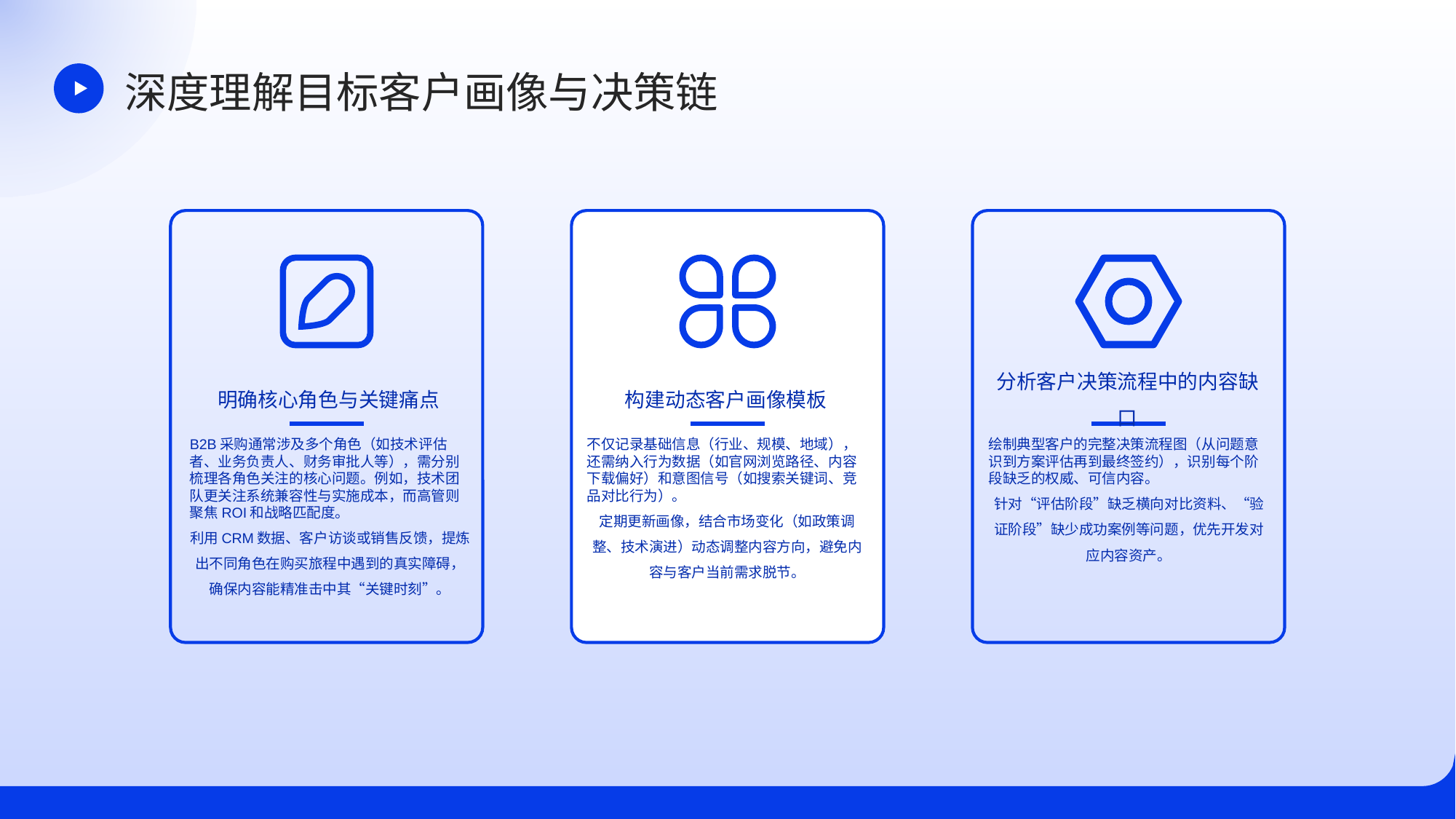

深度理解目标客户画像与决策链

明确核心角色与关键痛点
构建动态客户画像模板
分析客户决策流程中的内容缺口
B2B采购通常涉及多个角色（如技术评估者、业务负责人、财务审批人等），需分别梳理各角色关注的核心问题。例如，技术团队更关注系统兼容性与实施成本，而高管则聚焦ROI和战略匹配度。
利用CRM数据、客户访谈或销售反馈，提炼出不同角色在购买旅程中遇到的真实障碍，确保内容能精准击中其“关键时刻”。
不仅记录基础信息（行业、规模、地域），还需纳入行为数据（如官网浏览路径、内容下载偏好）和意图信号（如搜索关键词、竞品对比行为）。
定期更新画像，结合市场变化（如政策调整、技术演进）动态调整内容方向，避免内容与客户当前需求脱节。
绘制典型客户的完整决策流程图（从问题意识到方案评估再到最终签约），识别每个阶段缺乏的权威、可信内容。
针对“评估阶段”缺乏横向对比资料、“验证阶段”缺少成功案例等问题，优先开发对应内容资产。